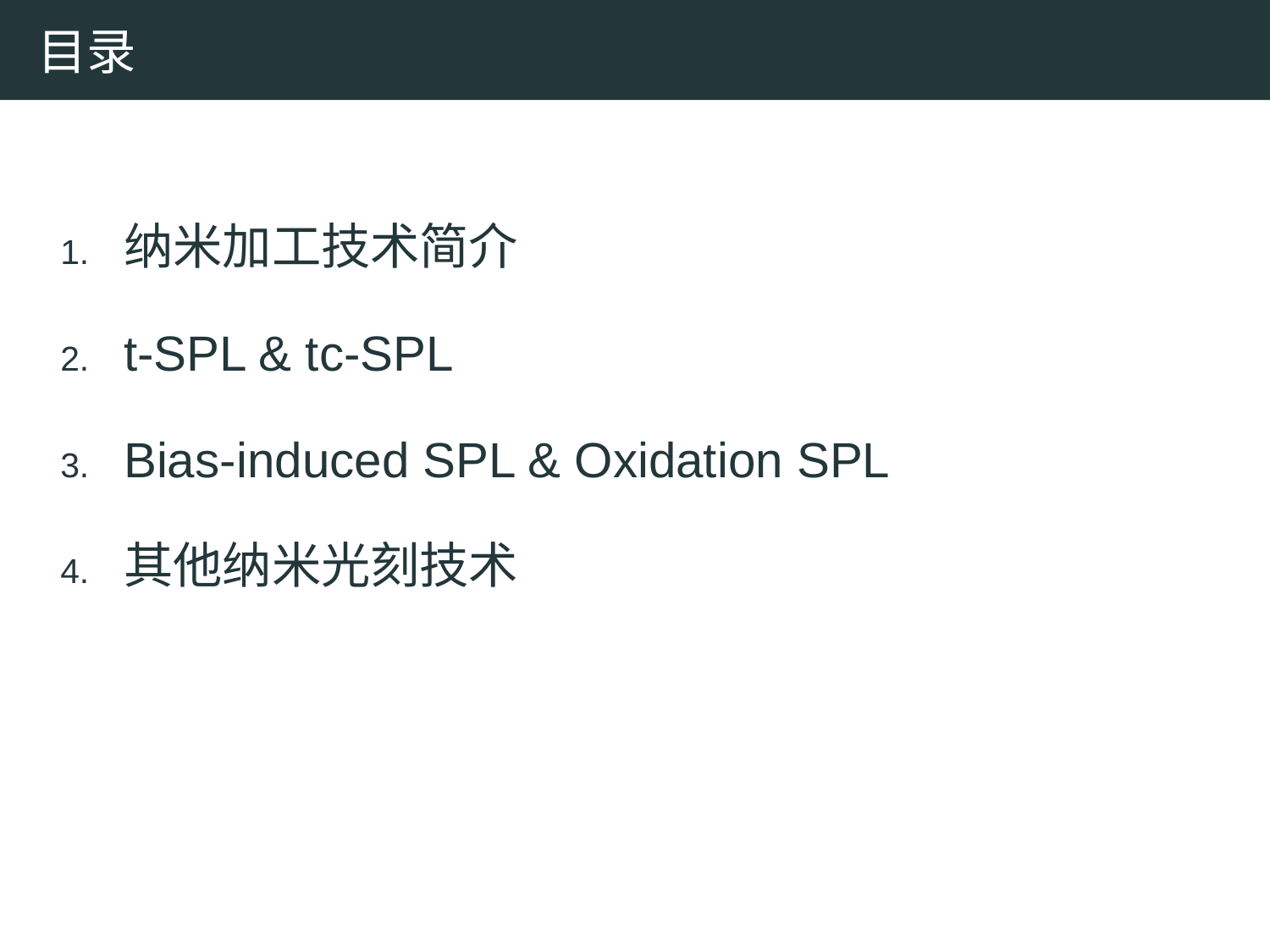

# 目录
纳米加工技术简介
t-SPL & tc-SPL
Bias-induced SPL & Oxidation SPL
其他纳米光刻技术